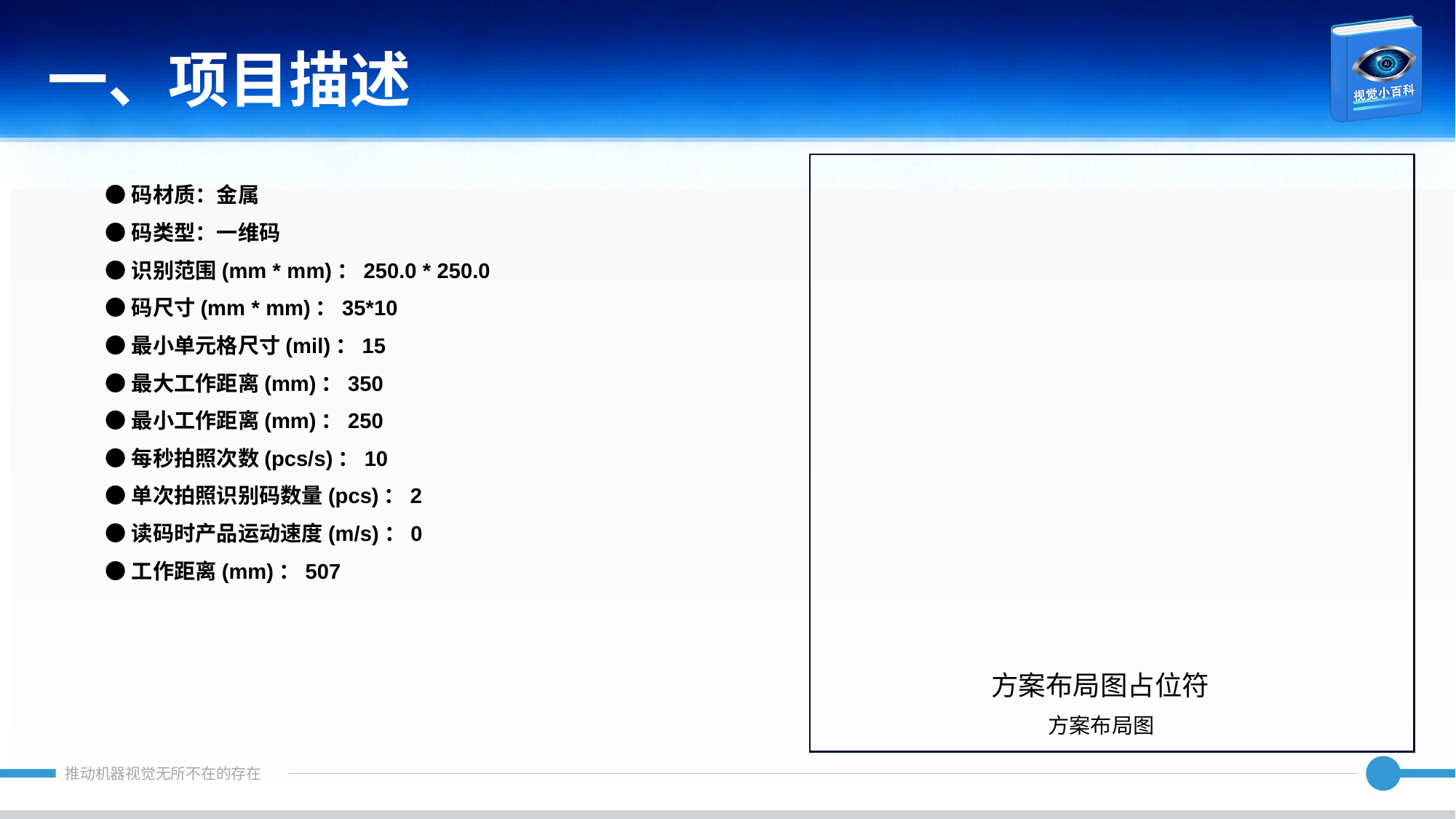

一、项目描述

●码材质：金属
●码类型：一维码
●识别范围(mm * mm)：250.0 * 250.0
●码尺寸(mm * mm)：35*10
●最小单元格尺寸(mil)：15
●最大工作距离(mm)：350
●最小工作距离(mm)：250
●每秒拍照次数(pcs/s)：10
●单次拍照识别码数量(pcs)：2
●读码时产品运动速度(m/s)：0
●工作距离(mm)：507

方案布局图占位符
方案布局图
3